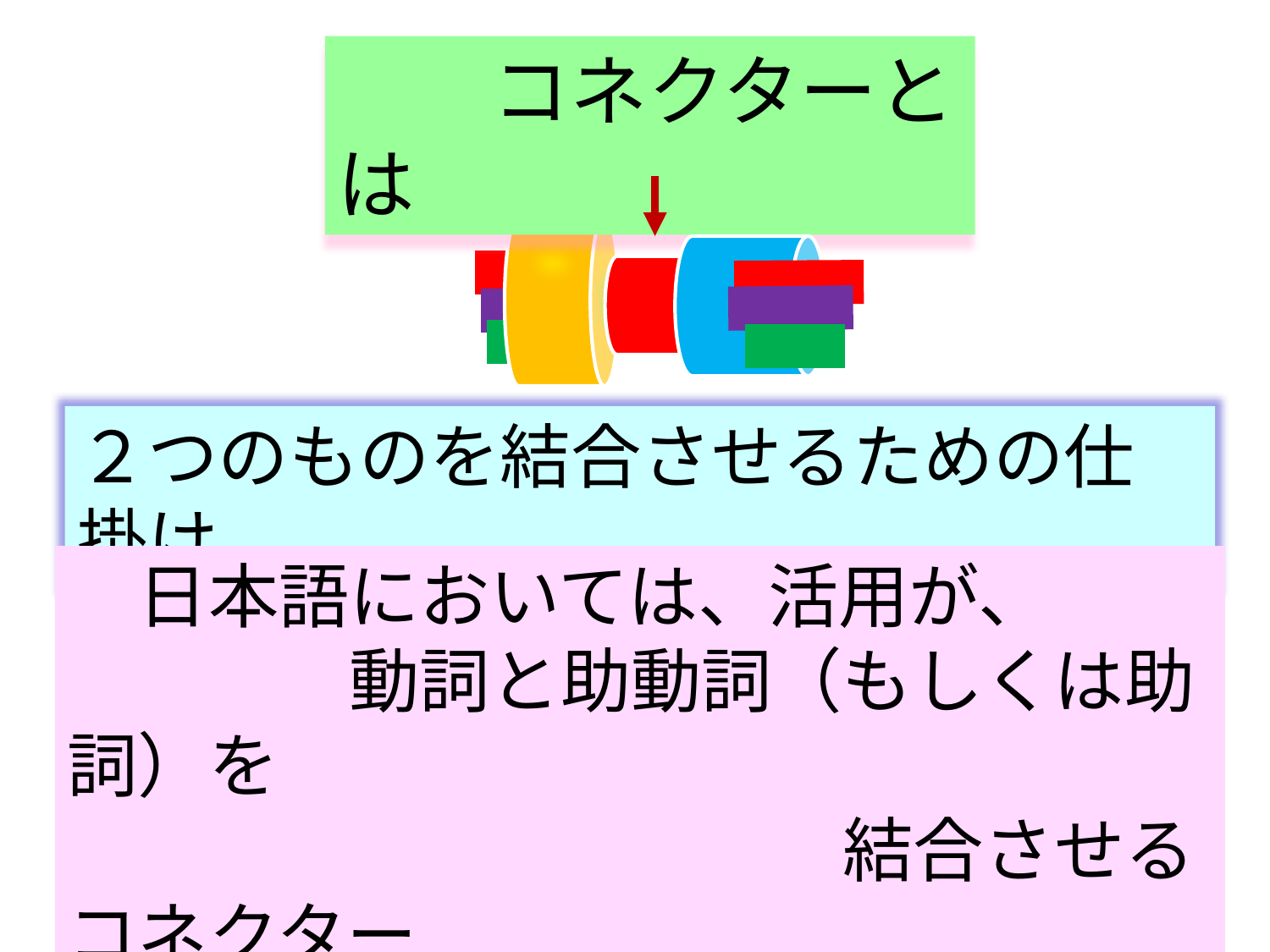

コネクターとは

２つのものを結合させるための仕掛け
　日本語においては、活用が、
　　　　動詞と助動詞（もしくは助詞）を
　　　　　　　　　　　結合させるコネクター